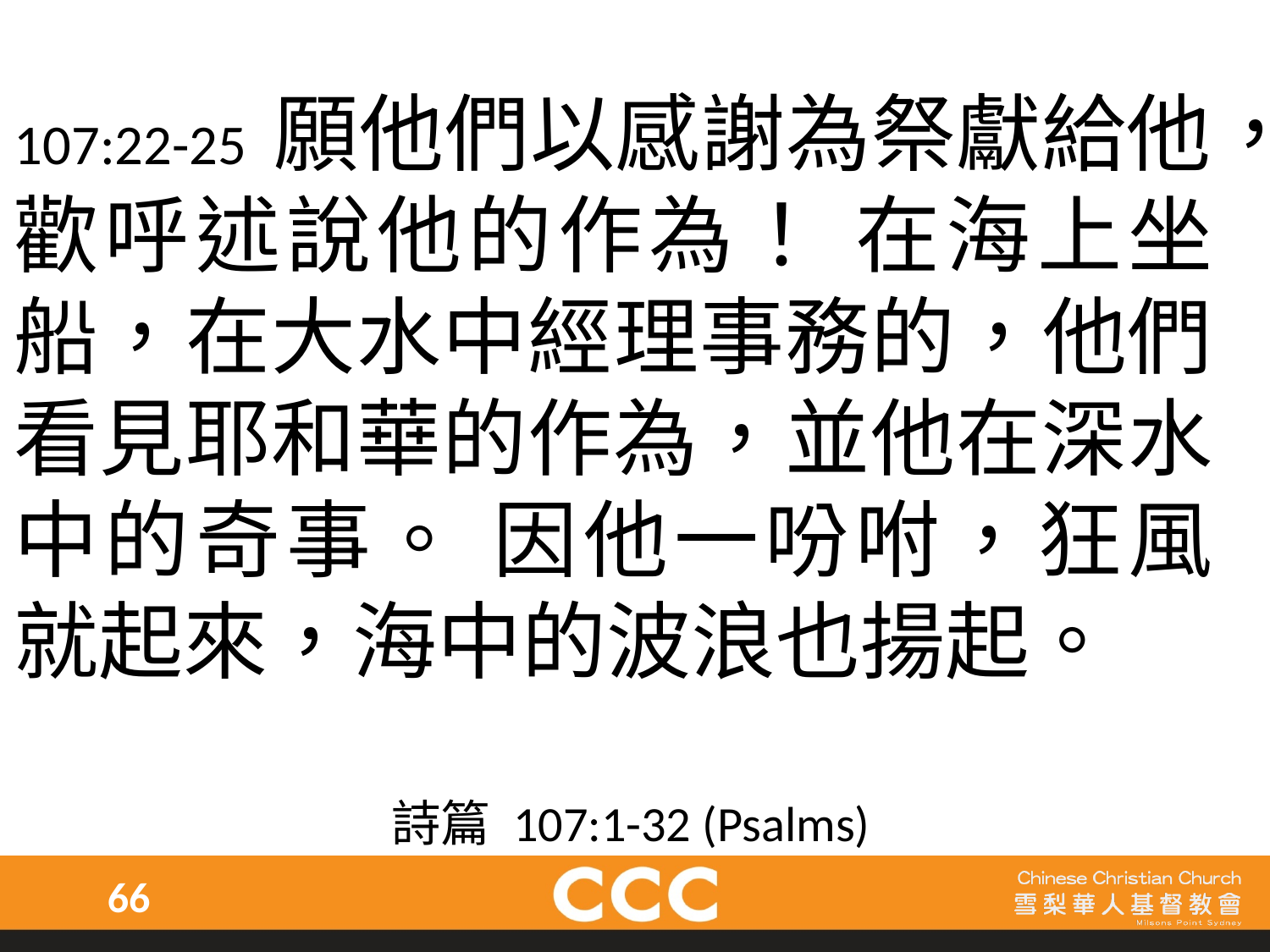

107:22-25 願他們以感謝為祭獻給他，歡呼述說他的作為！ 在海上坐船，在大水中經理事務的，他們看見耶和華的作為，並他在深水中的奇事。 因他一吩咐，狂風就起來，海中的波浪也揚起。
詩篇 107:1-32 (Psalms)
66